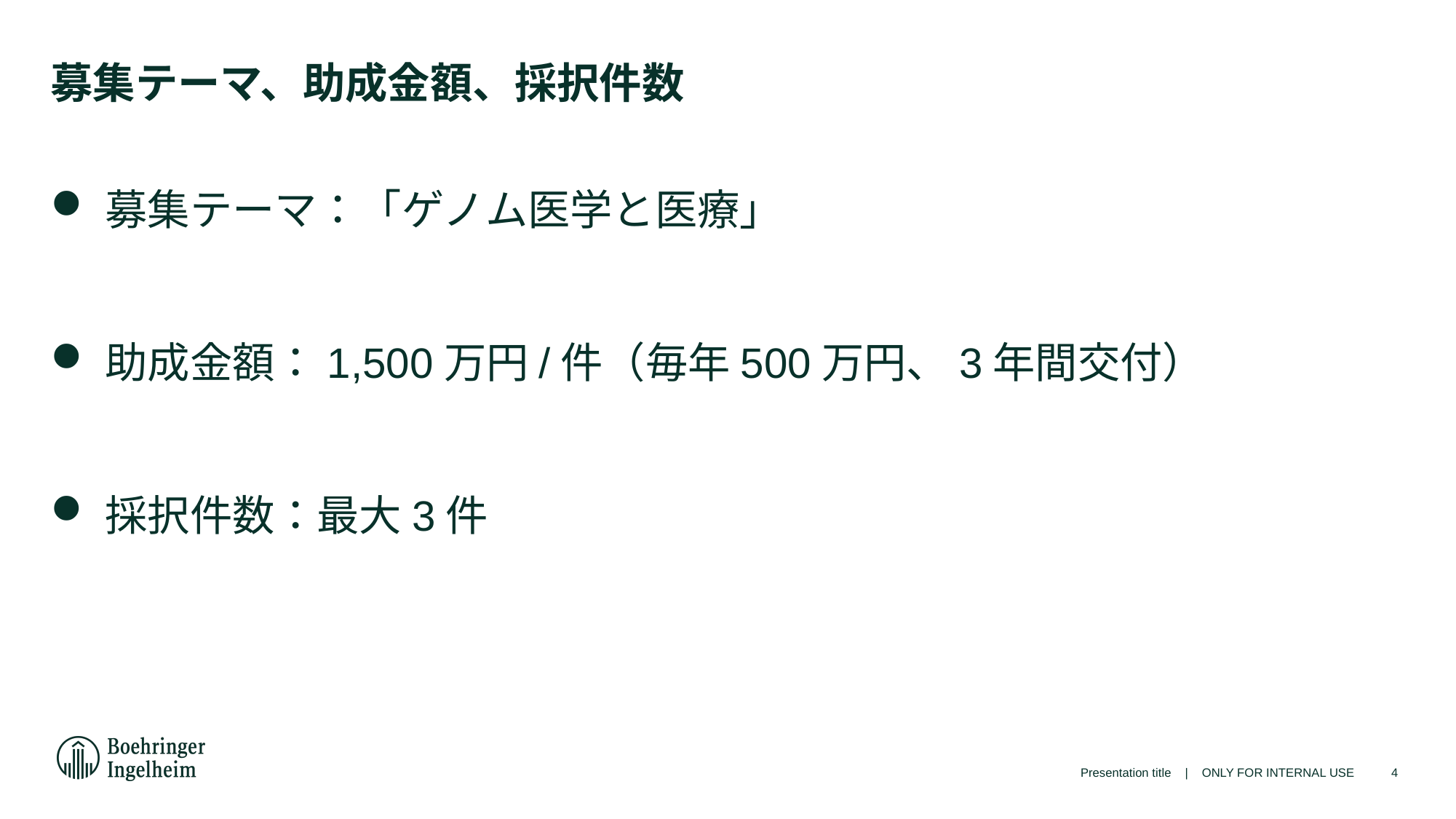

募集テーマ、助成金額、採択件数
募集テーマ：「ゲノム医学と医療」

助成金額：1,500万円/件（毎年500万円、3年間交付）

採択件数：最大3件
Presentation title    |    ONLY FOR INTERNAL USE
4